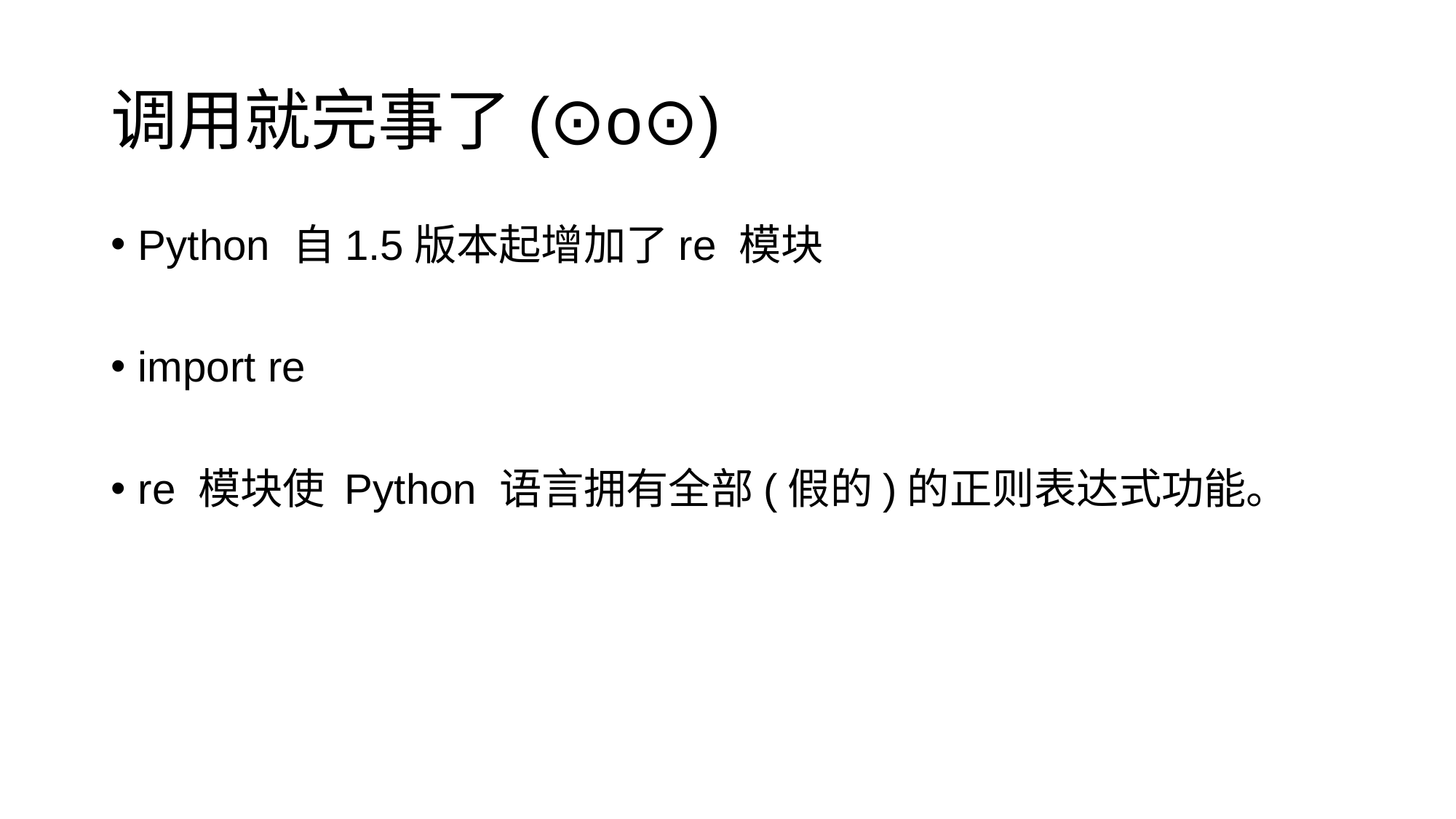

# 调用就完事了(⊙o⊙)
Python 自1.5版本起增加了re 模块

import re

re 模块使 Python 语言拥有全部(假的)的正则表达式功能。